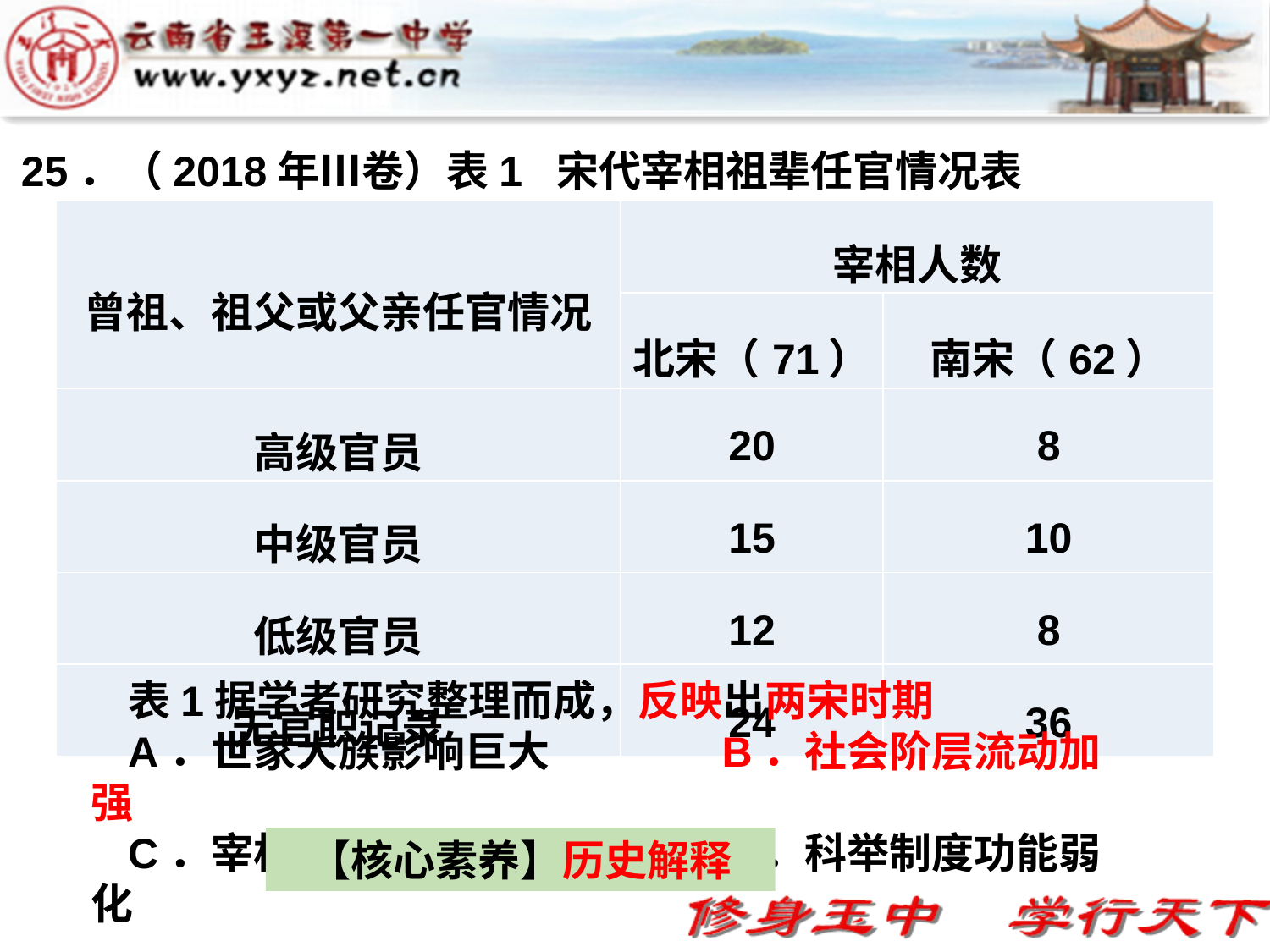

25．（2018年Ⅲ卷）表1  宋代宰相祖辈任官情况表
| 曾祖、祖父或父亲任官情况 | 宰相人数 |  |
| --- | --- | --- |
|  | 北宋（71） | 南宋（62） |
| 高级官员 | 20 | 8 |
| 中级官员 | 15 | 10 |
| 低级官员 | 12 | 8 |
| 无官职记录 | 24 | 36 |
表1据学者研究整理而成，反映出两宋时期
A．世家大族影响巨大                 B．社会阶层流动加强
C．宰相权力日益下降                 D．科举制度功能弱化
【核心素养】历史解释